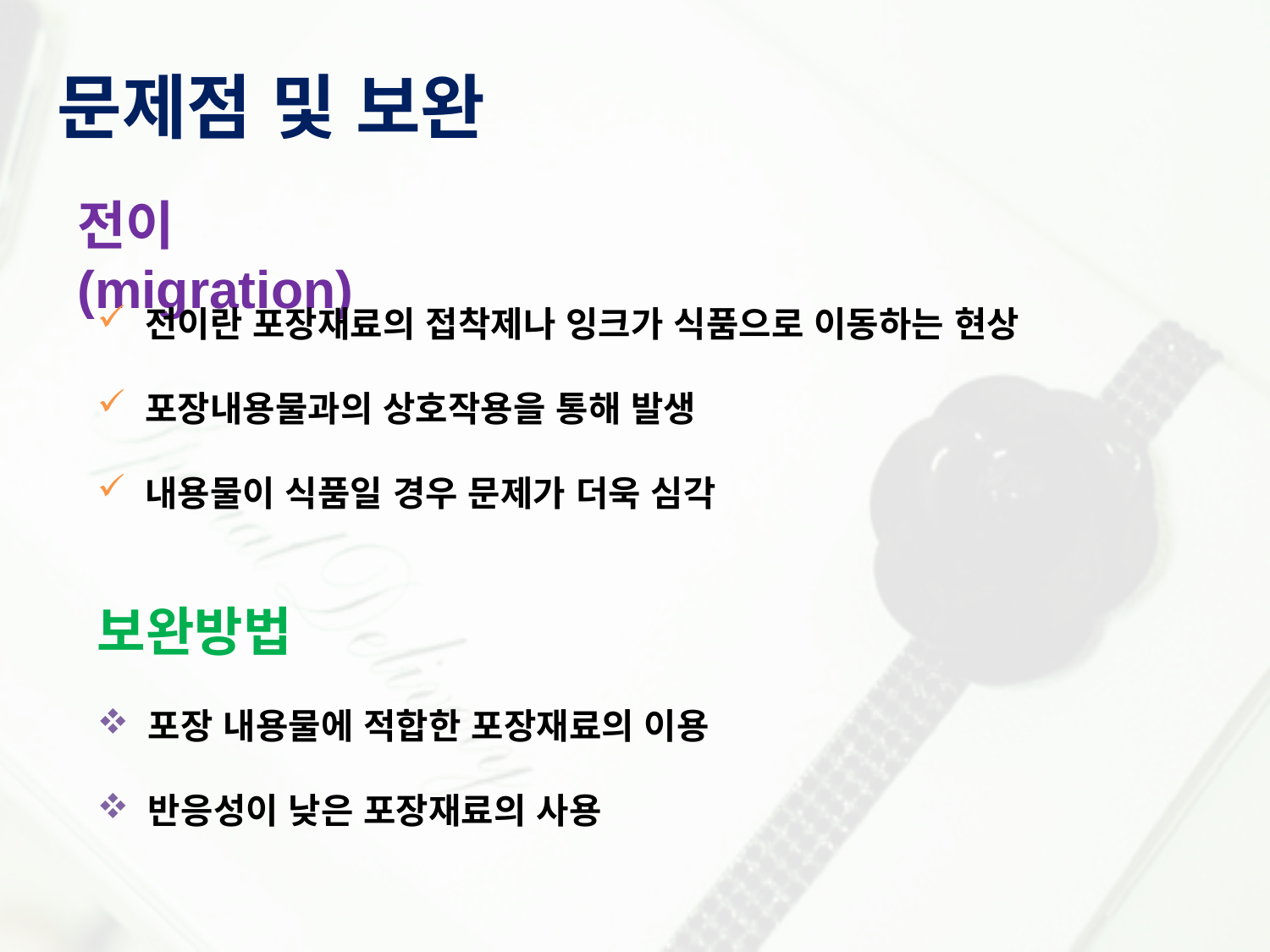

문제점 및 보완
전이(migration)
 전이란 포장재료의 접착제나 잉크가 식품으로 이동하는 현상

 포장내용물과의 상호작용을 통해 발생

 내용물이 식품일 경우 문제가 더욱 심각

보완방법

 포장 내용물에 적합한 포장재료의 이용

 반응성이 낮은 포장재료의 사용